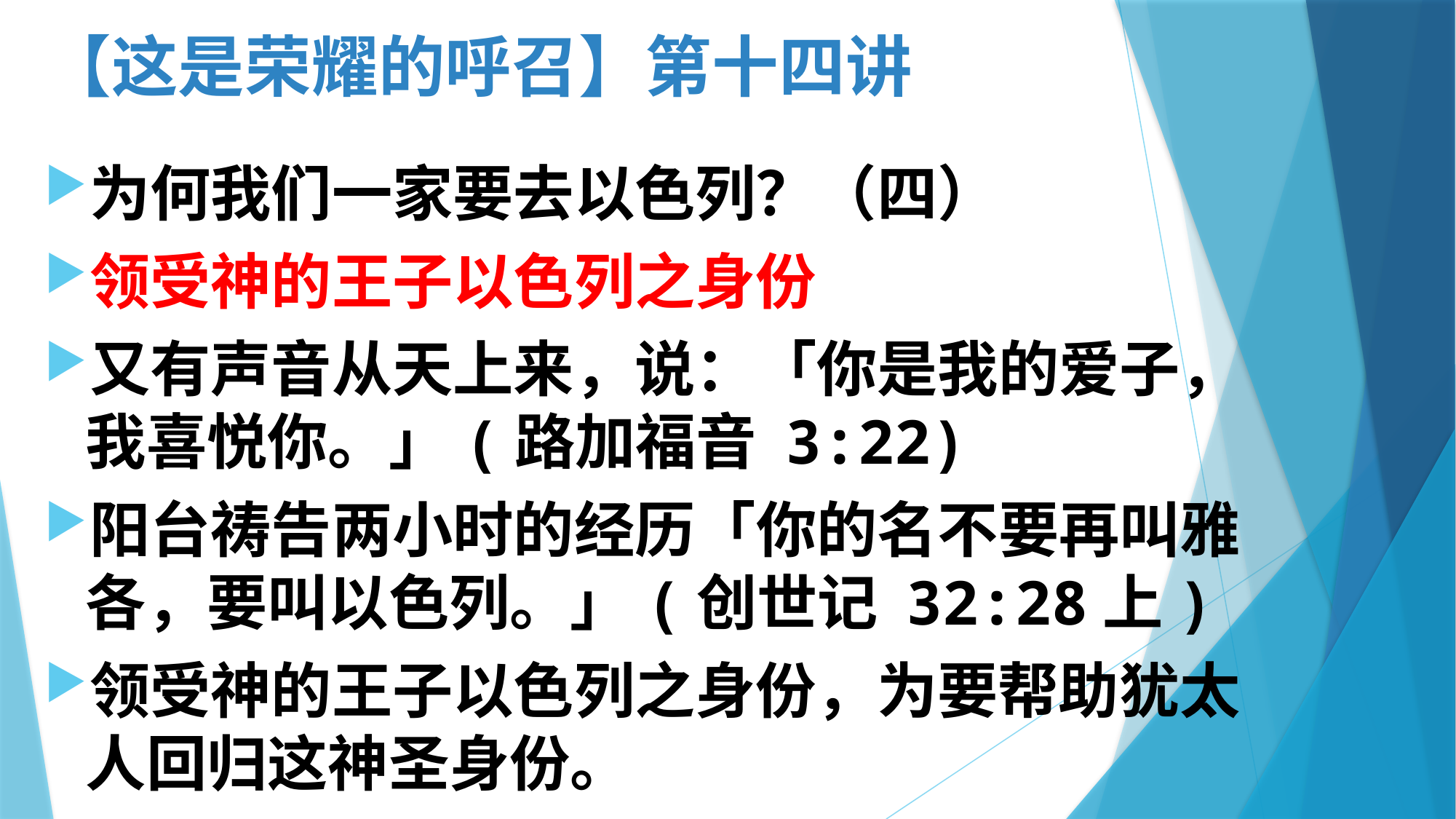

# 【这是荣耀的呼召】第十四讲
为何我们一家要去以色列？（四）
领受神的王子以色列之身份
又有声音从天上来，说：「你是我的爱子，我喜悦你。」(路加福音 3:22)
阳台祷告两小时的经历「你的名不要再叫雅各，要叫以色列。」(创世记 32:28上)
领受神的王子以色列之身份，为要帮助犹太人回归这神圣身份。